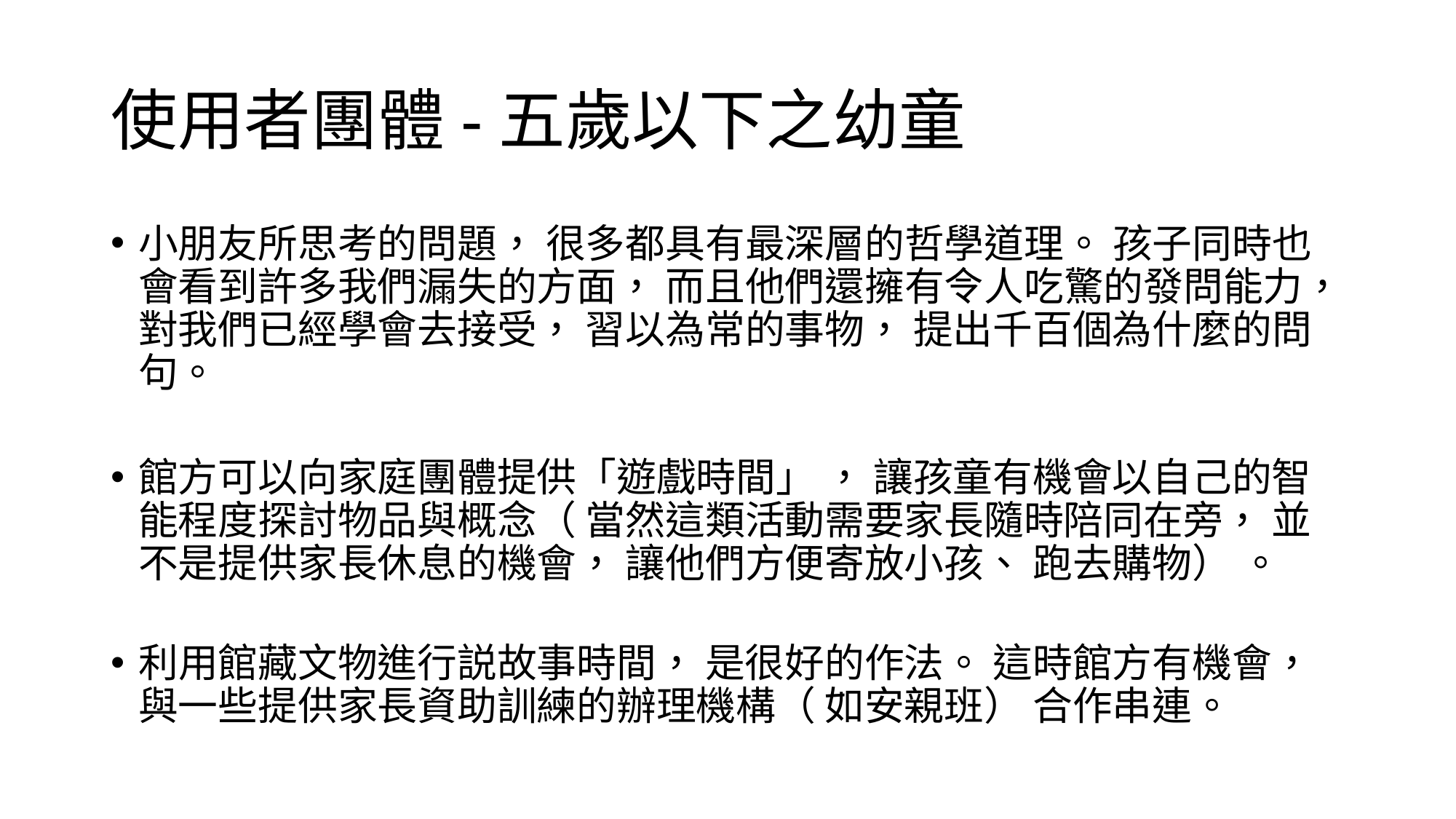

# 使用者團體-五歲以下之幼童
小朋友所思考的問題， 很多都具有最深層的哲學道理。 孩子同時也會看到許多我們漏失的方面， 而且他們還擁有令人吃驚的發問能力， 對我們已經學會去接受， 習以為常的事物， 提出千百個為什麼的問句。
館方可以向家庭團體提供「遊戲時間」 ， 讓孩童有機會以自己的智能程度探討物品與概念（ 當然這類活動需要家長隨時陪同在旁， 並不是提供家長休息的機會， 讓他們方便寄放小孩、 跑去購物） 。
利用館藏文物進行説故事時間， 是很好的作法。 這時館方有機會， 與一些提供家長資助訓練的辦理機構（ 如安親班） 合作串連。